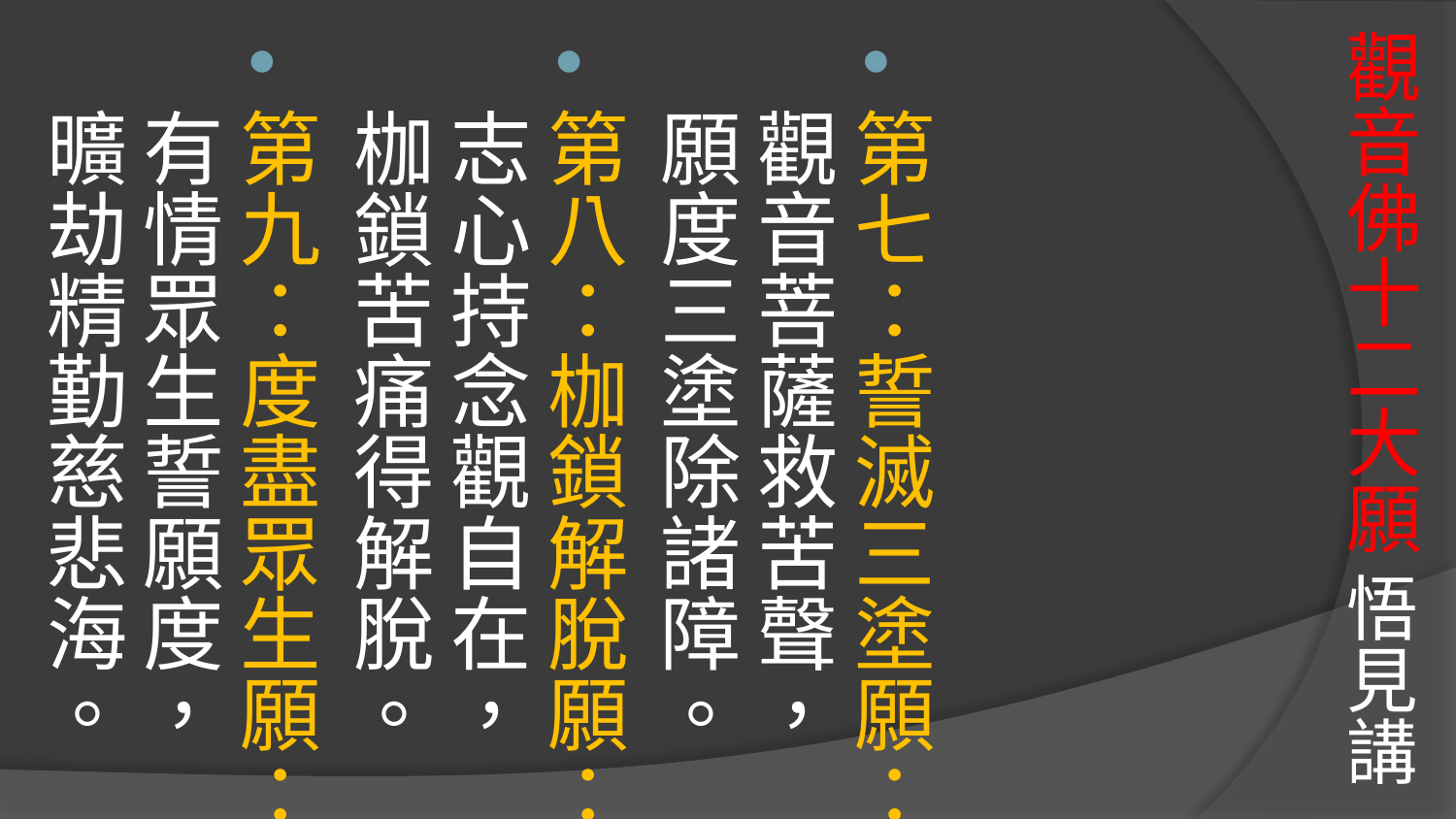

# 觀音佛十二大願 悟見講
第七：誓滅三塗願：觀音菩薩救苦聲，願度三塗除諸障。
第八：枷鎖解脫願：志心持念觀自在，枷鎖苦痛得解脫。
第九：度盡眾生願：有情眾生誓願度，曠劫精勤慈悲海。